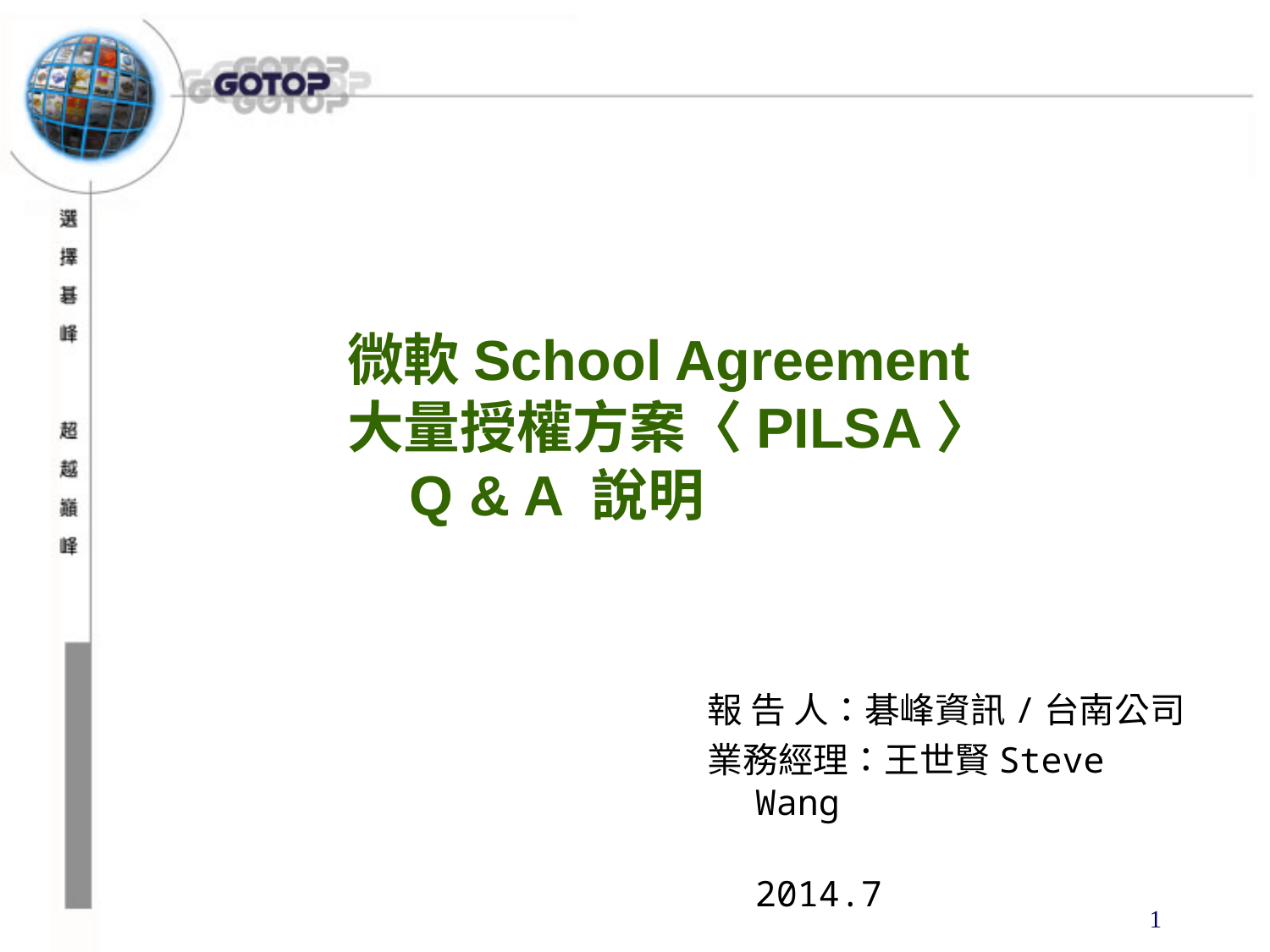

微軟School Agreement
大量授權方案〈PILSA〉
    Q & A 說明

報 告 人：碁峰資訊/台南公司
業務經理：王世賢Steve Wang
                    2014.7

1